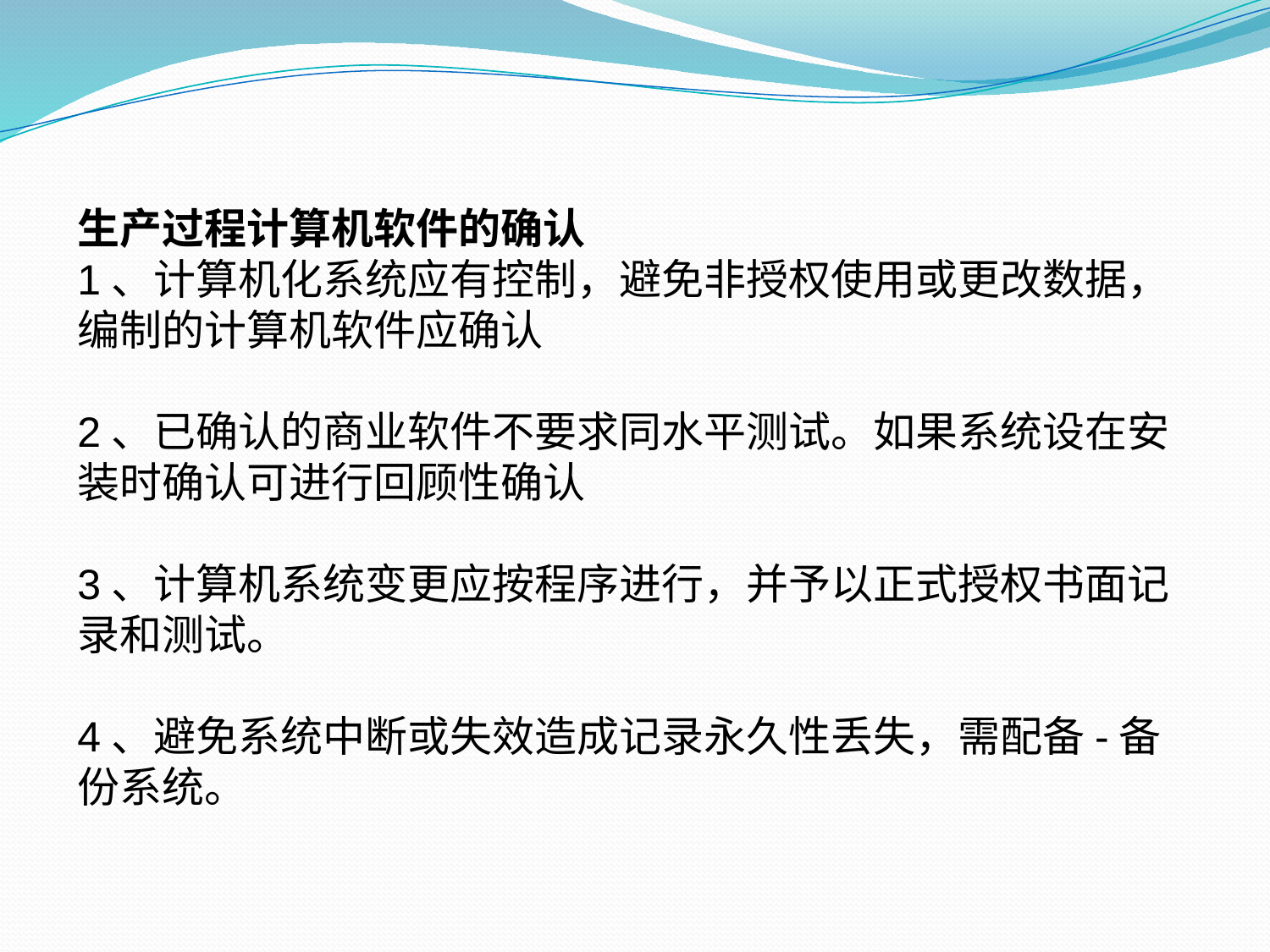

生产过程计算机软件的确认
1、计算机化系统应有控制，避免非授权使用或更改数据，编制的计算机软件应确认

2、已确认的商业软件不要求同水平测试。如果系统设在安装时确认可进行回顾性确认

3、计算机系统变更应按程序进行，并予以正式授权书面记录和测试。

4、避免系统中断或失效造成记录永久性丢失，需配备-备份系统。